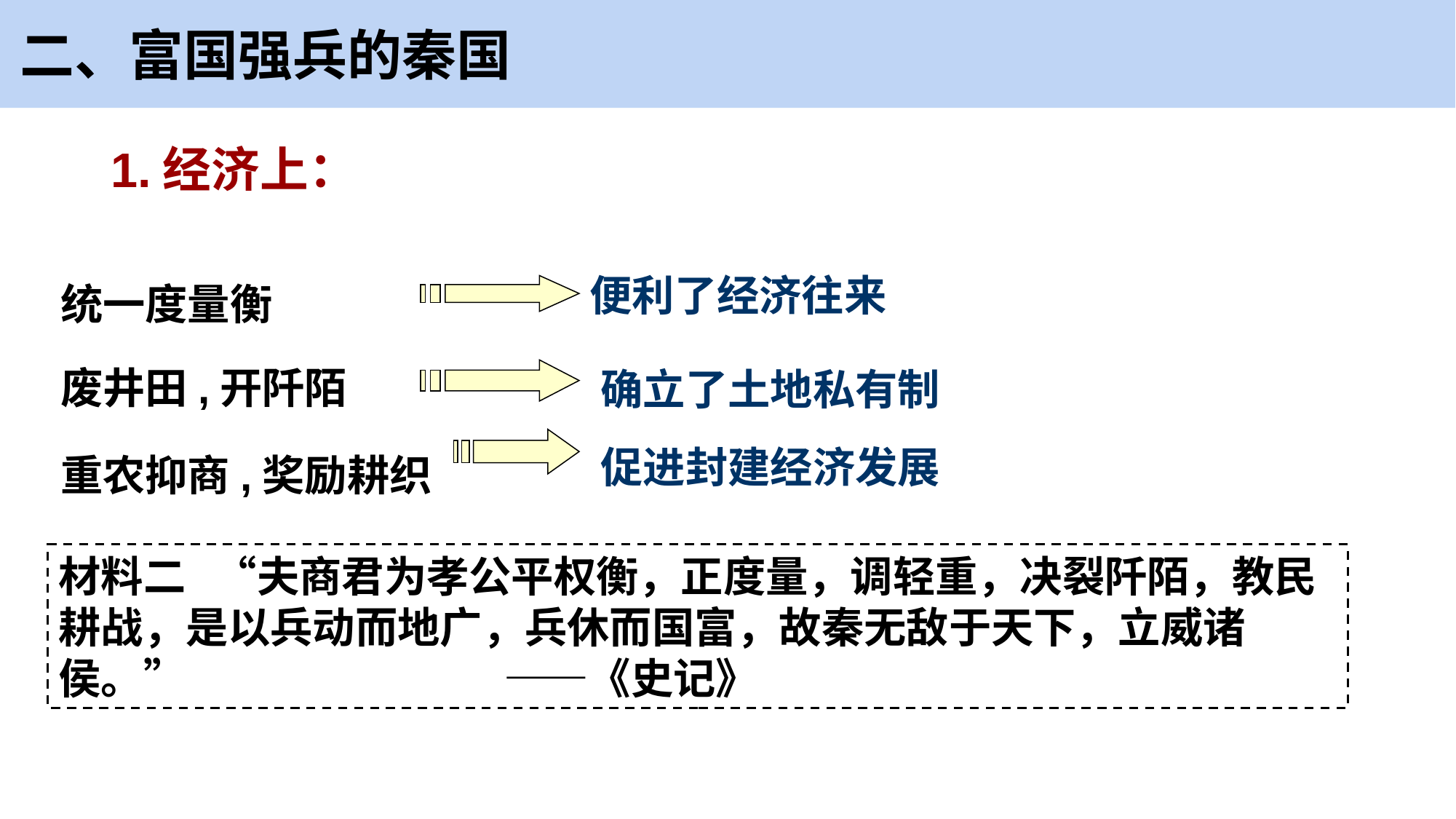

二、富国强兵的秦国
1.经济上：
便利了经济往来
统一度量衡

废井田,开阡陌
确立了土地私有制

促进封建经济发展
重农抑商,奖励耕织

材料二   “夫商君为孝公平权衡，正度量，调轻重，决裂阡陌，教民耕战，是以兵动而地广，兵休而国富，故秦无敌于天下，立威诸侯。”                                 ——《史记》